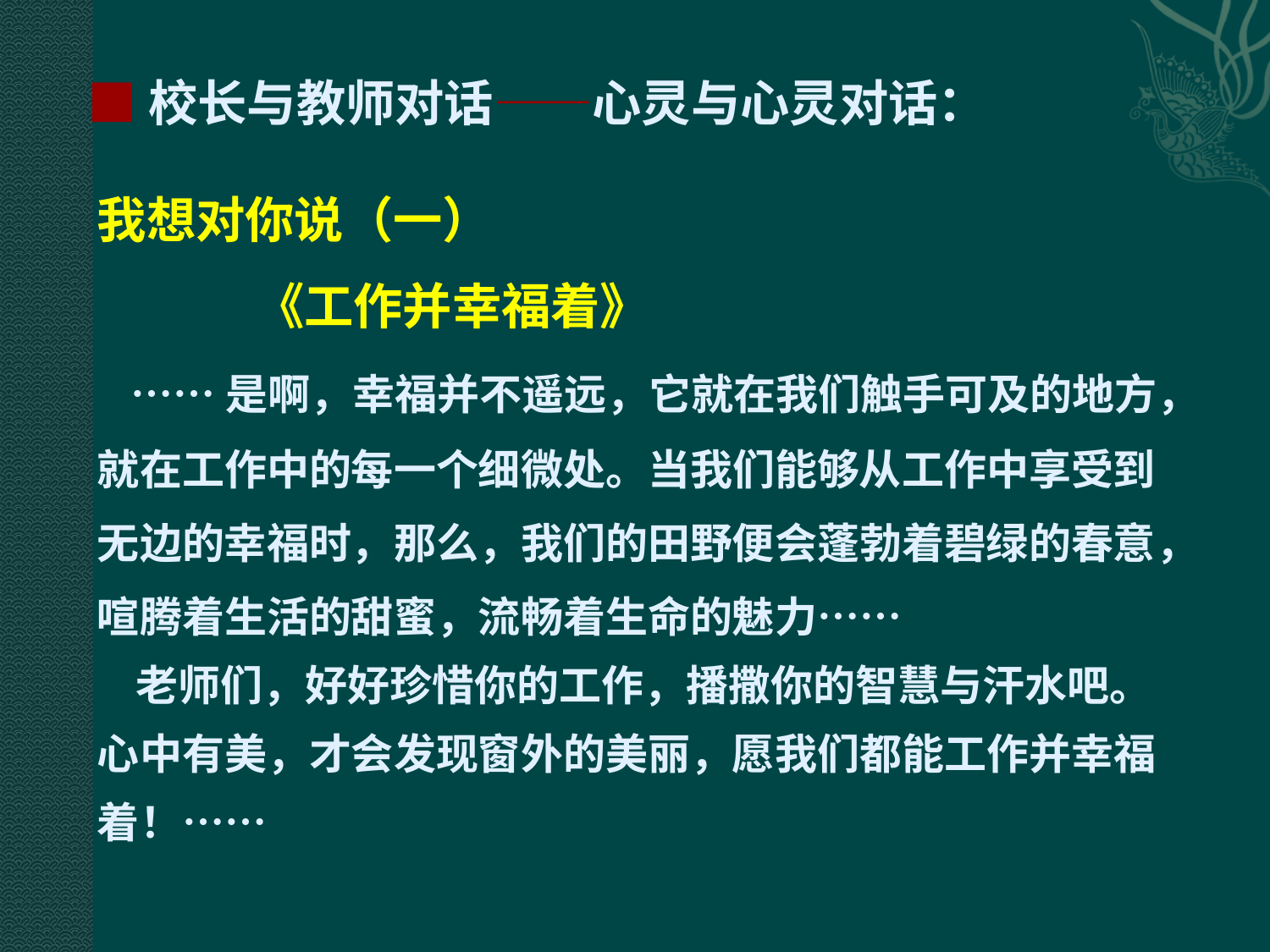

■校长与教师对话——心灵与心灵对话：
我想对你说（一）
             《工作并幸福着》
   ……是啊，幸福并不遥远，它就在我们触手可及的地方，就在工作中的每一个细微处。当我们能够从工作中享受到无边的幸福时，那么，我们的田野便会蓬勃着碧绿的春意，喧腾着生活的甜蜜，流畅着生命的魅力……
   老师们，好好珍惜你的工作，播撒你的智慧与汗水吧。心中有美，才会发现窗外的美丽，愿我们都能工作并幸福着！……